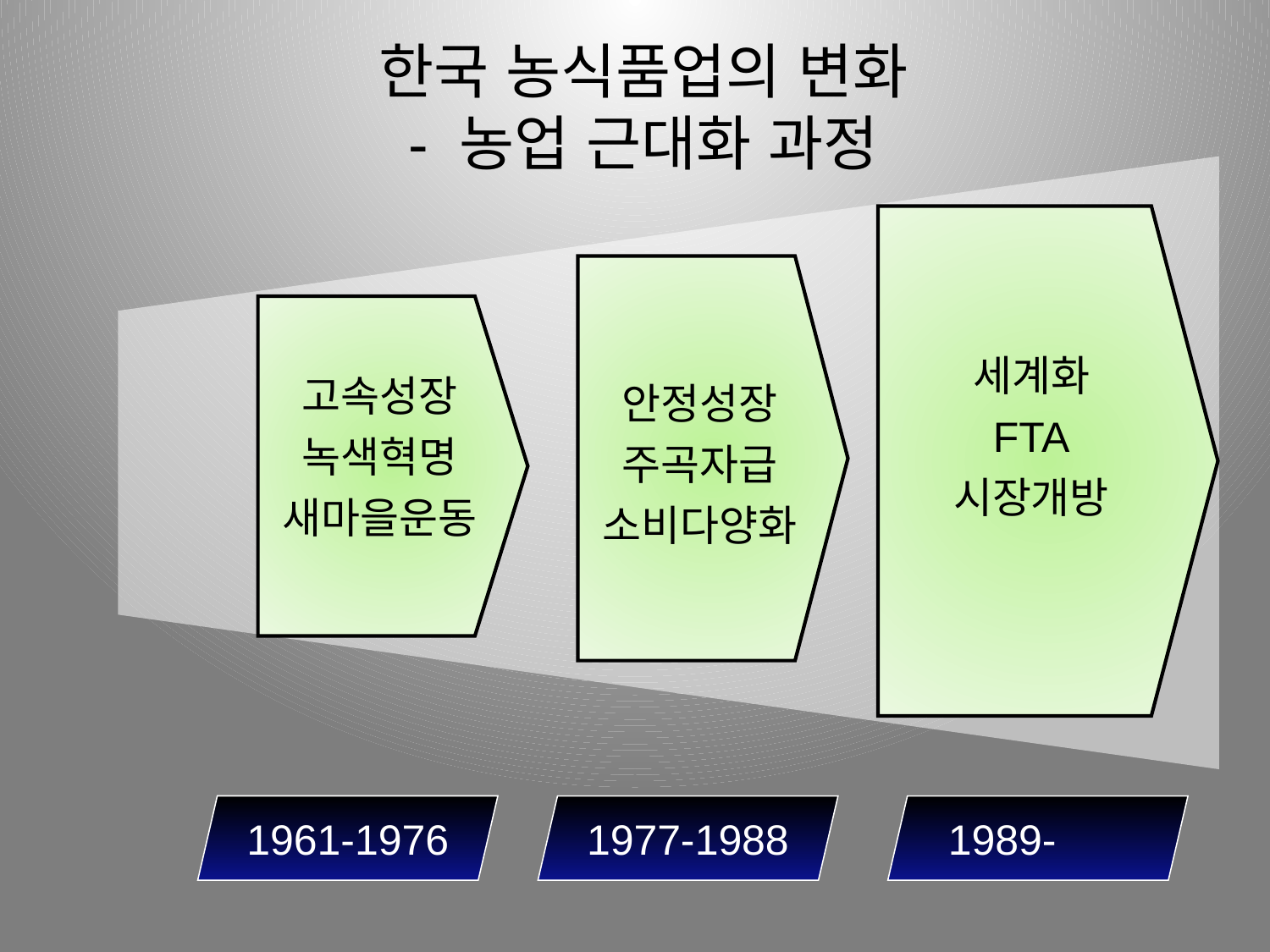

# 한국 농식품업의 변화 - 농업 근대화 과정

세계화
FTA
시장개방

안정성장
주곡자급
소비다양화

고속성장
녹색혁명
새마을운동

1961-1976
1977-1988
1989-